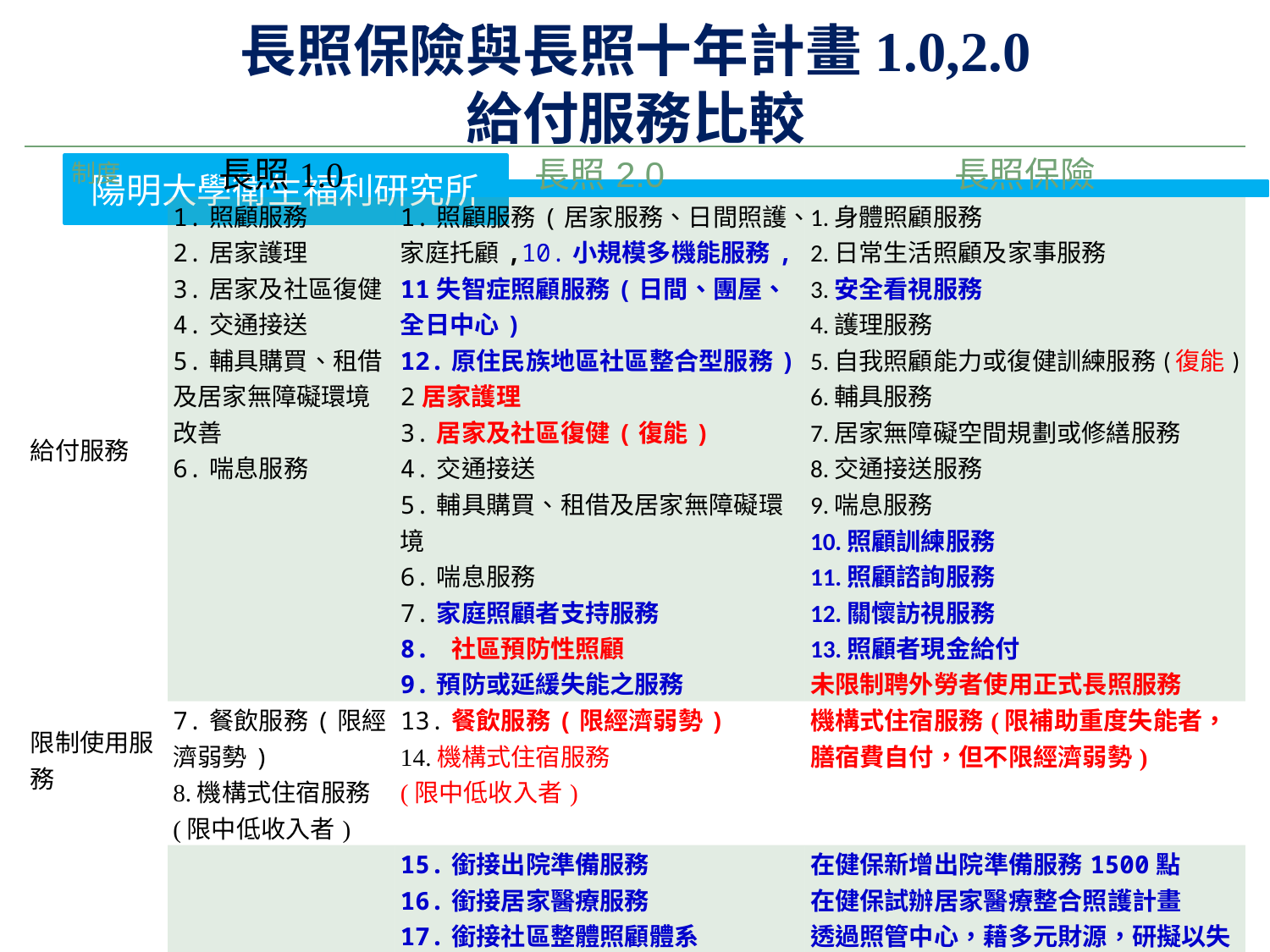

# 長照保險與長照十年計畫1.0,2.0 給付服務比較
| 制度 | 長照1.0 | 長照2.0 | 長照保險 |
| --- | --- | --- | --- |
| 給付服務 | 1.照顧服務 2.居家護理 3.居家及社區復健 4.交通接送 5.輔具購買、租借及居家無障礙環境改善 6.喘息服務 | 1.照顧服務(居家服務、日間照護、家庭托顧,10.小規模多機能服務, 11失智症照顧服務(日間、團屋、全日中心) 12.原住民族地區社區整合型服務) 2居家護理 3.居家及社區復健(復能) 4.交通接送 5.輔具購買、租借及居家無障礙環境 6.喘息服務 7.家庭照顧者支持服務 8. 社區預防性照顧 9.預防或延緩失能之服務 | 1.身體照顧服務 2.日常生活照顧及家事服務 3.安全看視服務 4.護理服務 5.自我照顧能力或復健訓練服務(復能) 6.輔具服務 7.居家無障礙空間規劃或修繕服務 8.交通接送服務 9.喘息服務 10.照顧訓練服務 11.照顧諮詢服務 12.關懷訪視服務 13.照顧者現金給付 未限制聘外勞者使用正式長照服務 |
| 限制使用服務 | 7.餐飲服務(限經濟弱勢) 8.機構式住宿服務 (限中低收入者) | 13.餐飲服務(限經濟弱勢) 14.機構式住宿服務 (限中低收入者) | 機構式住宿服務(限補助重度失能者，膳宿費自付，但不限經濟弱勢) |
| 連結服務 |  | 15.銜接出院準備服務 16.銜接居家醫療服務 17.銜接社區整體照顧體系 | 在健保新增出院準備服務1500點 在健保試辦居家醫療整合照護計畫 透過照管中心，藉多元財源，研擬以失能者與家庭為中心，社區為導向的完整照顧計畫，包括保健、醫療、長照、社區(關懷據點)服務、社會福利、地方政府與民間相關資源等。 |